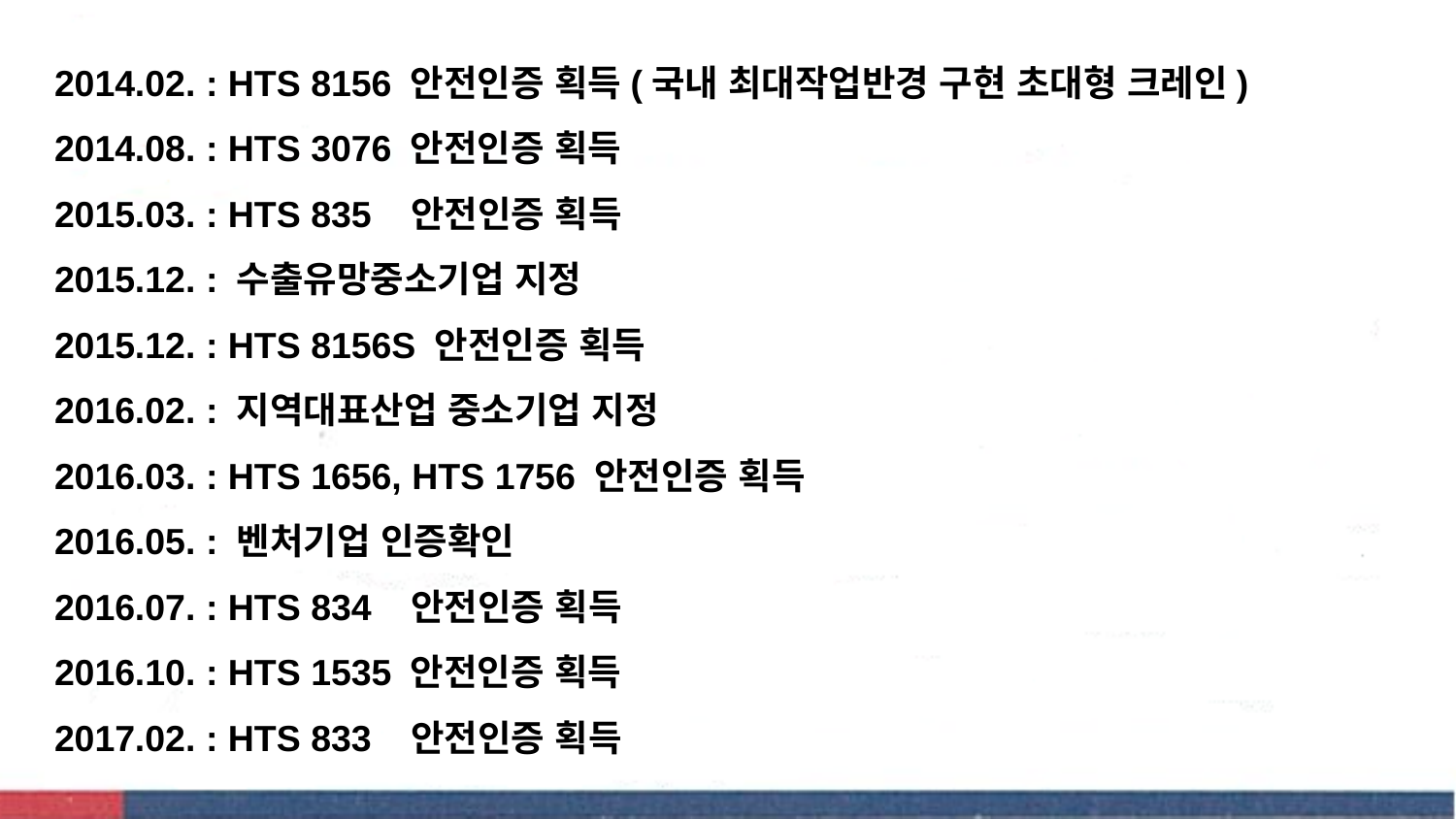

2014.02. : HTS 8156 안전인증 획득(국내 최대작업반경 구현 초대형 크레인)
2014.08. : HTS 3076 안전인증 획득
2015.03. : HTS 835   안전인증 획득
2015.12. : 수출유망중소기업 지정
2015.12. : HTS 8156S 안전인증 획득
2016.02. : 지역대표산업 중소기업 지정
2016.03. : HTS 1656, HTS 1756 안전인증 획득
2016.05. : 벤처기업 인증확인
2016.07. : HTS 834   안전인증 획득
2016.10. : HTS 1535 안전인증 획득
2017.02. : HTS 833   안전인증 획득